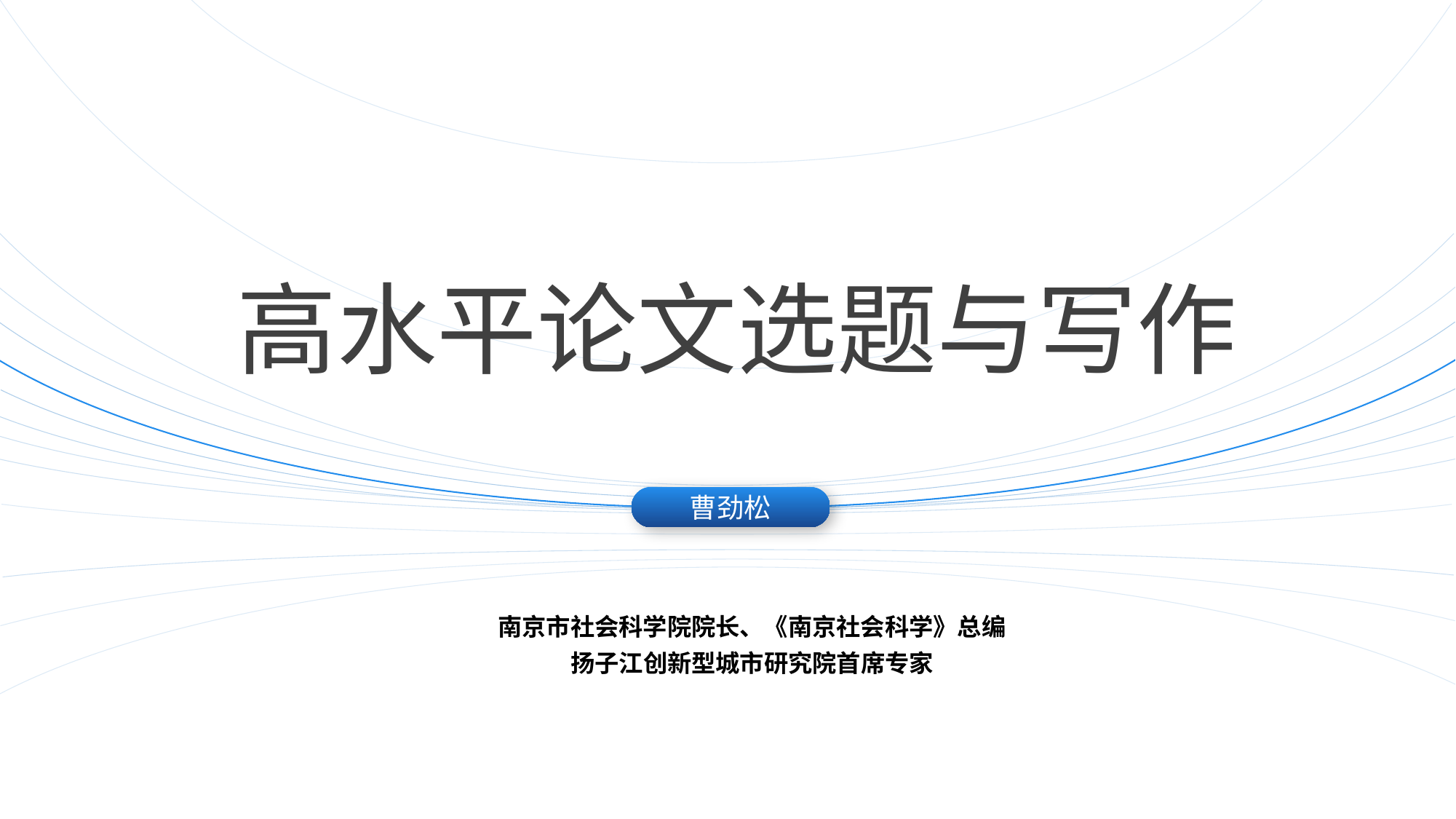

高水平论文选题与写作

曹劲松

南京市社会科学院院长、《南京社会科学》总编
扬子江创新型城市研究院首席专家